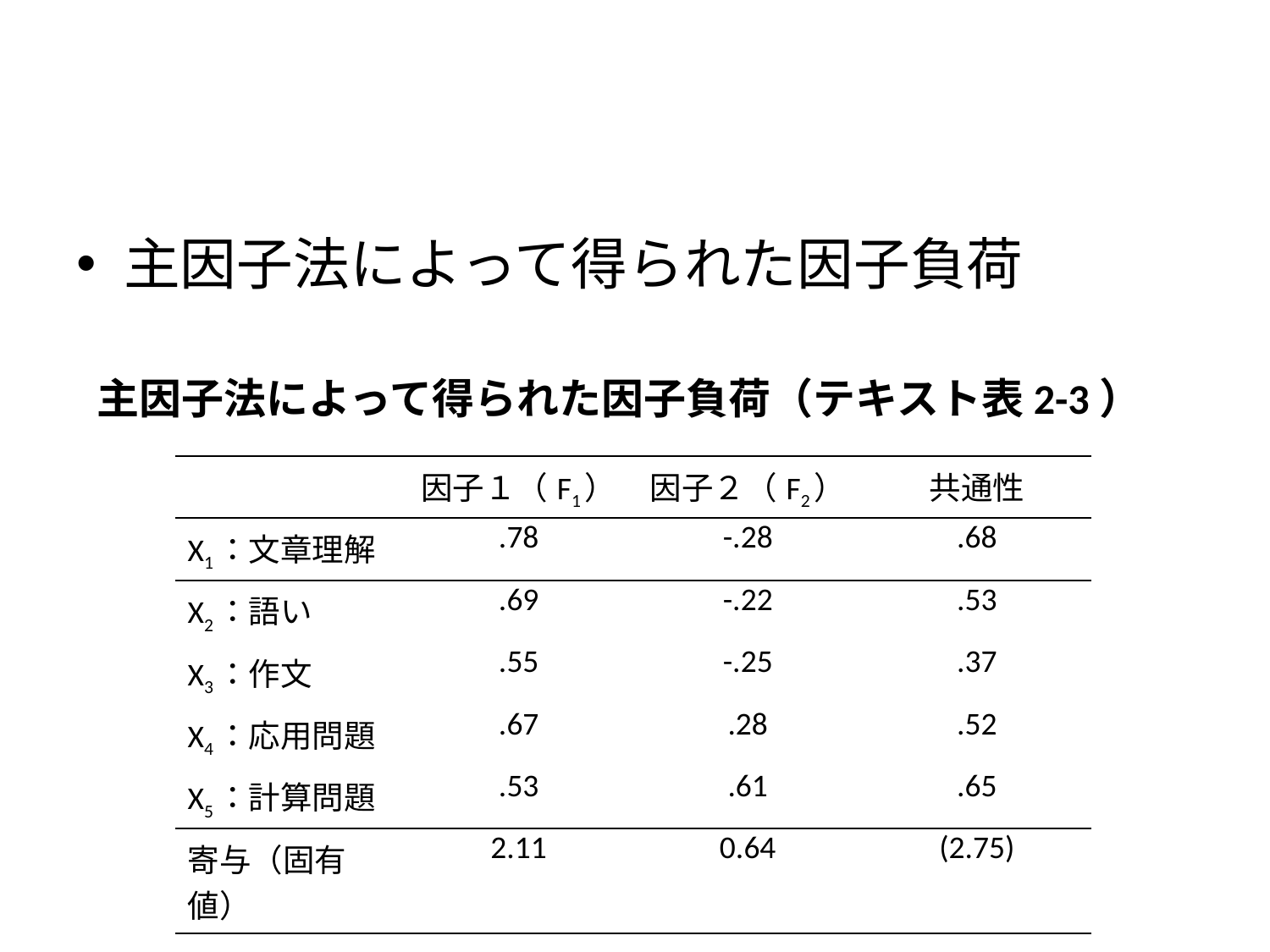

#
主因子法によって得られた因子負荷
主因子法によって得られた因子負荷（テキスト表2-3）
|  | 因子１（F1） | 因子２（F2） | 共通性 |
| --- | --- | --- | --- |
| X1：文章理解 | .78 | -.28 | .68 |
| X2：語い | .69 | -.22 | .53 |
| X3：作文 | .55 | -.25 | .37 |
| X4：応用問題 | .67 | .28 | .52 |
| X5：計算問題 | .53 | .61 | .65 |
| 寄与（固有値） | 2.11 | 0.64 | (2.75) |